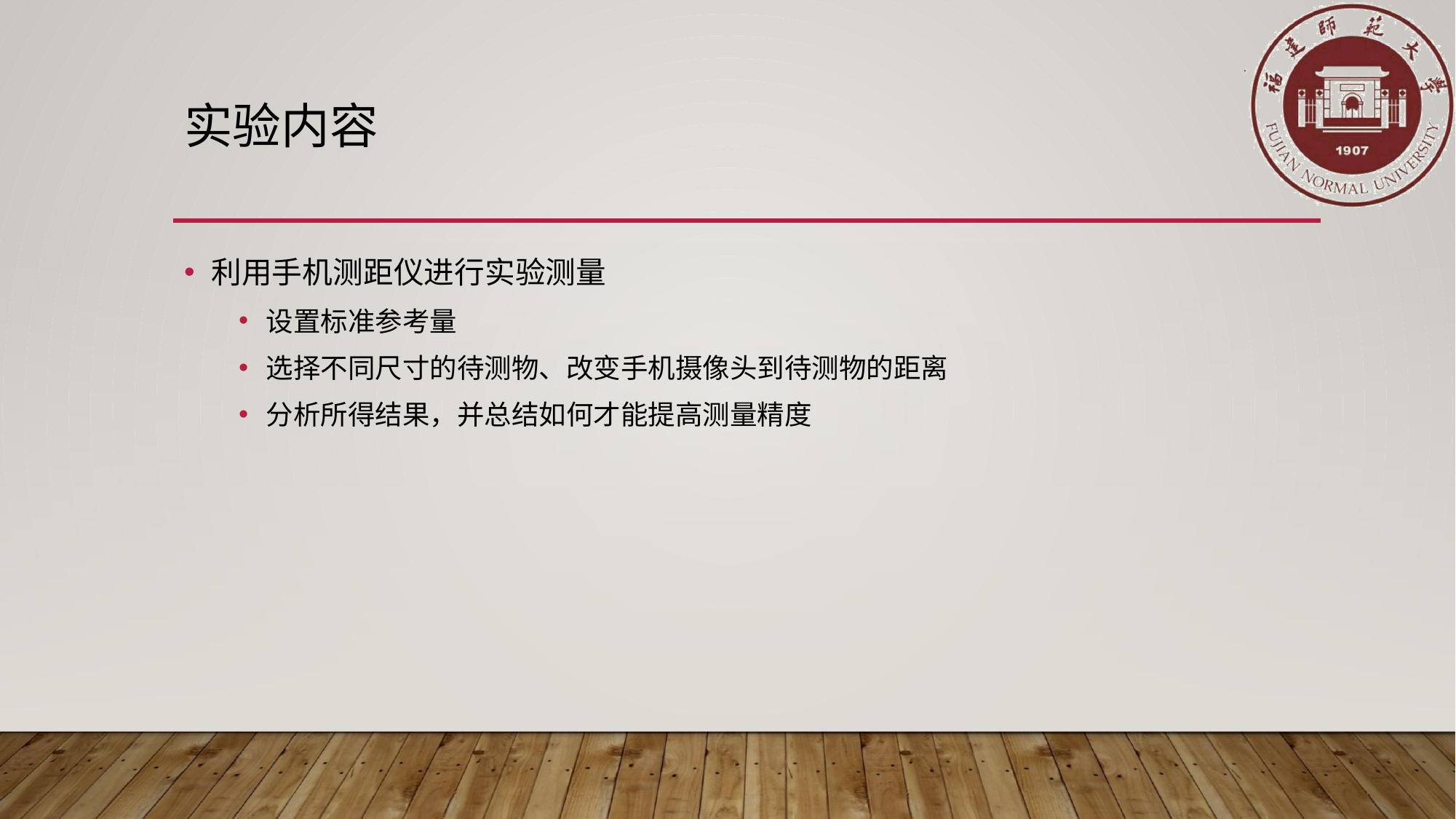

# 实验内容
利用手机测距仪进行实验测量
设置标准参考量
选择不同尺寸的待测物、改变手机摄像头到待测物的距离
分析所得结果，并总结如何才能提高测量精度